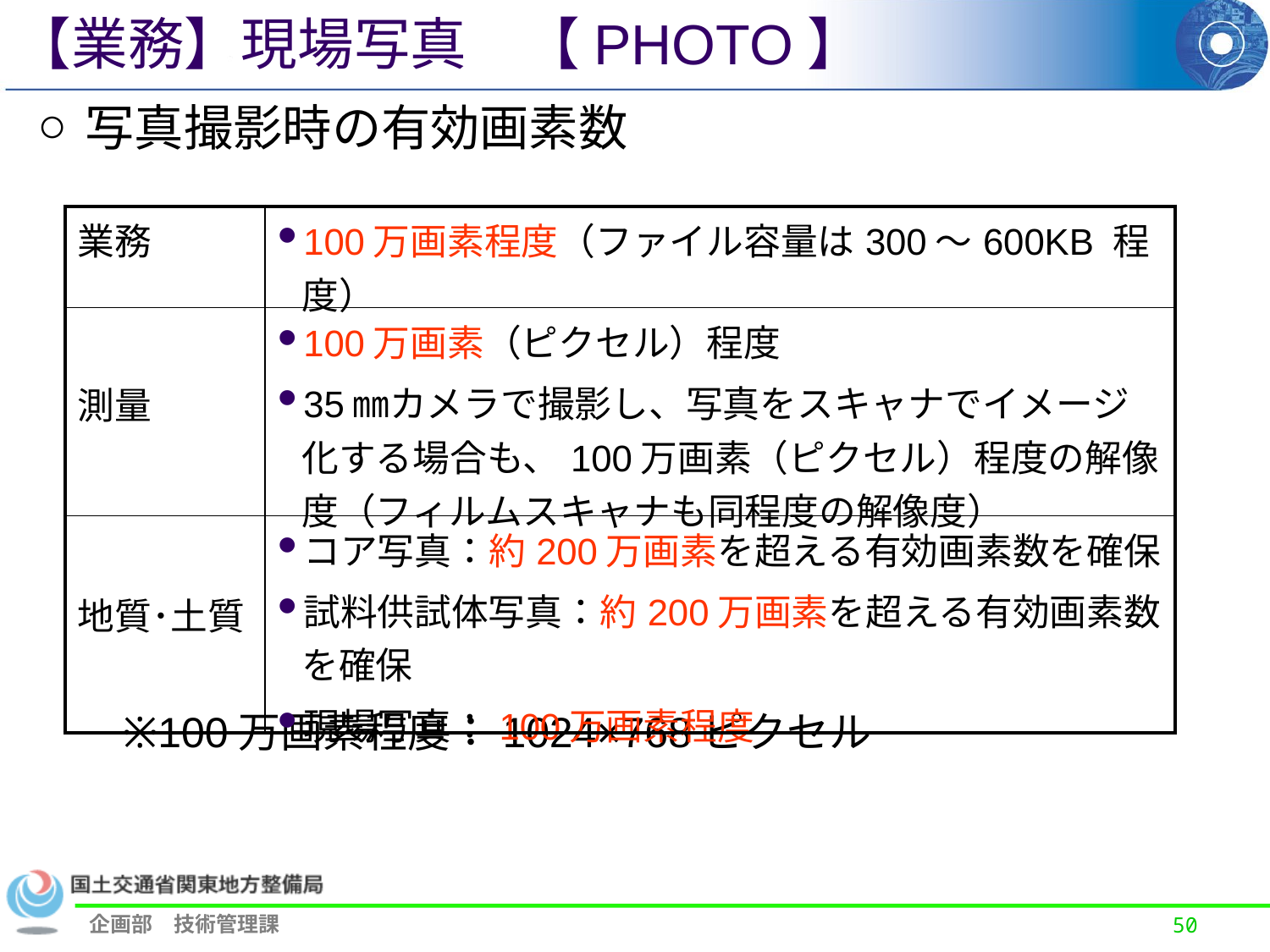

【業務】現場写真　【PHOTO】
写真撮影時の有効画素数
| 業務 | 100万画素程度（ファイル容量は300～600KB 程度） |
| --- | --- |
| 測量 | 100万画素（ピクセル）程度 35㎜カメラで撮影し、写真をスキャナでイメージ化する場合も、100万画素（ピクセル）程度の解像度（フィルムスキャナも同程度の解像度） |
| 地質･土質 | コア写真：約200万画素を超える有効画素数を確保 試料供試体写真：約200万画素を超える有効画素数を確保 現場写真：100万画素程度 |
※100万画素程度：1024×768ピクセル